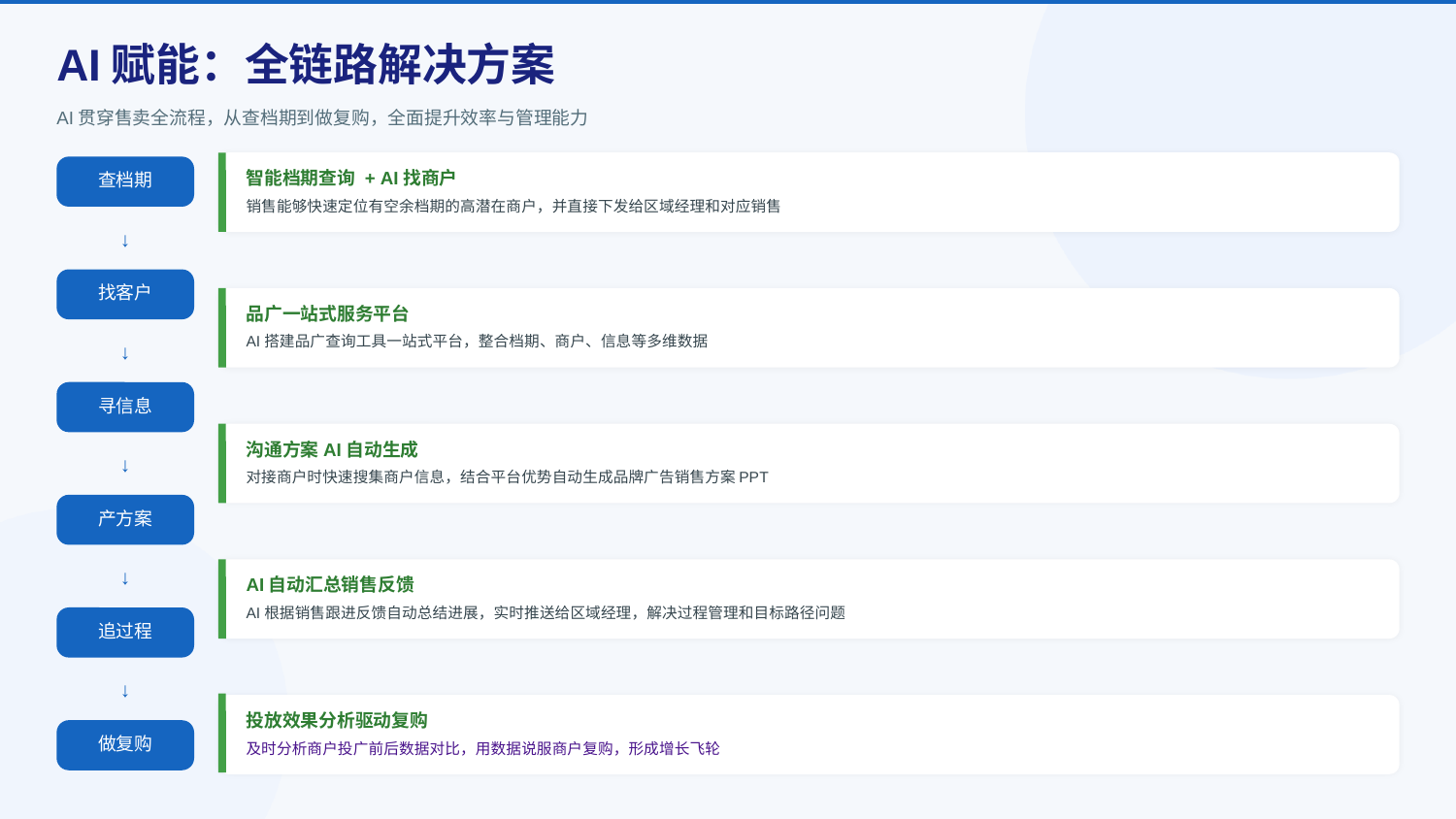

AI赋能：全链路解决方案
AI贯穿售卖全流程，从查档期到做复购，全面提升效率与管理能力

智能档期查询 + AI找商户
查档期
销售能够快速定位有空余档期的高潜在商户，并直接下发给区域经理和对应销售
↓

找客户

品广一站式服务平台
AI搭建品广查询工具一站式平台，整合档期、商户、信息等多维数据
↓

寻信息

沟通方案AI自动生成
↓
对接商户时快速搜集商户信息，结合平台优势自动生成品牌广告销售方案PPT

产方案

↓
AI自动汇总销售反馈
AI根据销售跟进反馈自动总结进展，实时推送给区域经理，解决过程管理和目标路径问题

追过程
↓

投放效果分析驱动复购

做复购
及时分析商户投广前后数据对比，用数据说服商户复购，形成增长飞轮